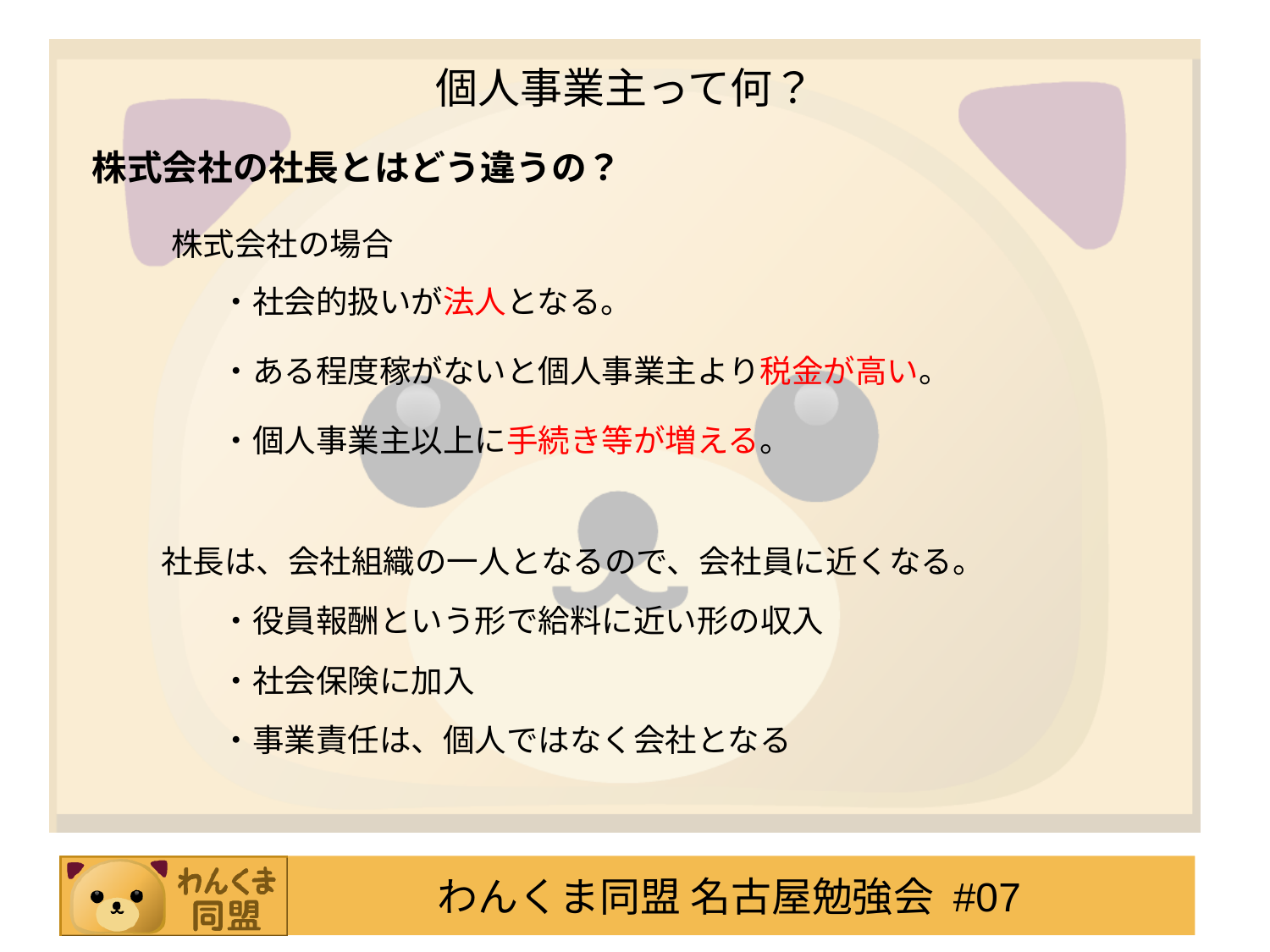

# 個人事業主って何？
株式会社の社長とはどう違うの？
株式会社の場合
・社会的扱いが法人となる。
・ある程度稼がないと個人事業主より税金が高い。
・個人事業主以上に手続き等が増える。
社長は、会社組織の一人となるので、会社員に近くなる。
・役員報酬という形で給料に近い形の収入
・社会保険に加入
・事業責任は、個人ではなく会社となる